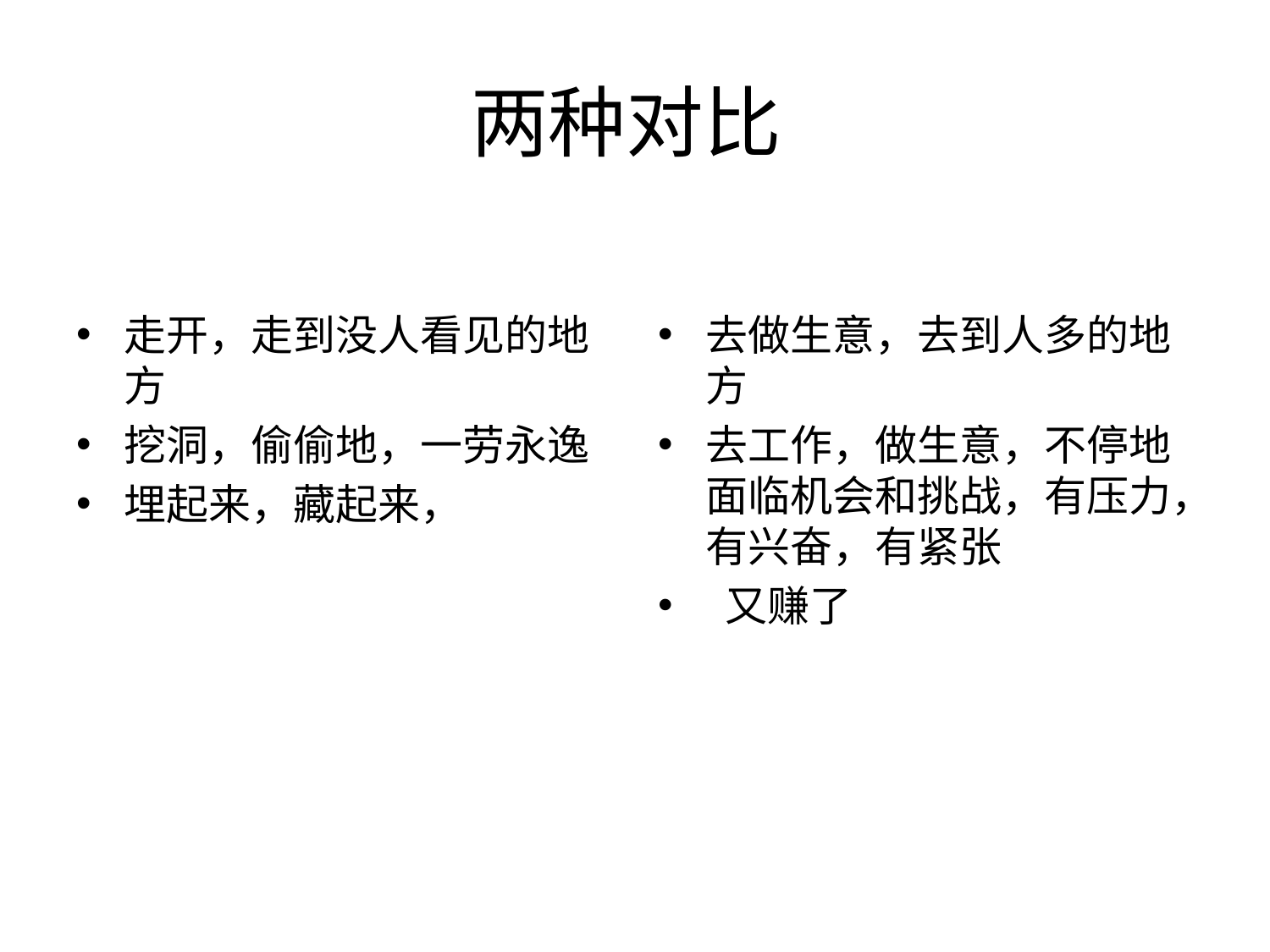

# 两种对比

走开，走到没人看见的地方
挖洞，偷偷地，一劳永逸
埋起来，藏起来，
去做生意，去到人多的地方
去工作，做生意，不停地面临机会和挑战，有压力，有兴奋，有紧张
 又赚了